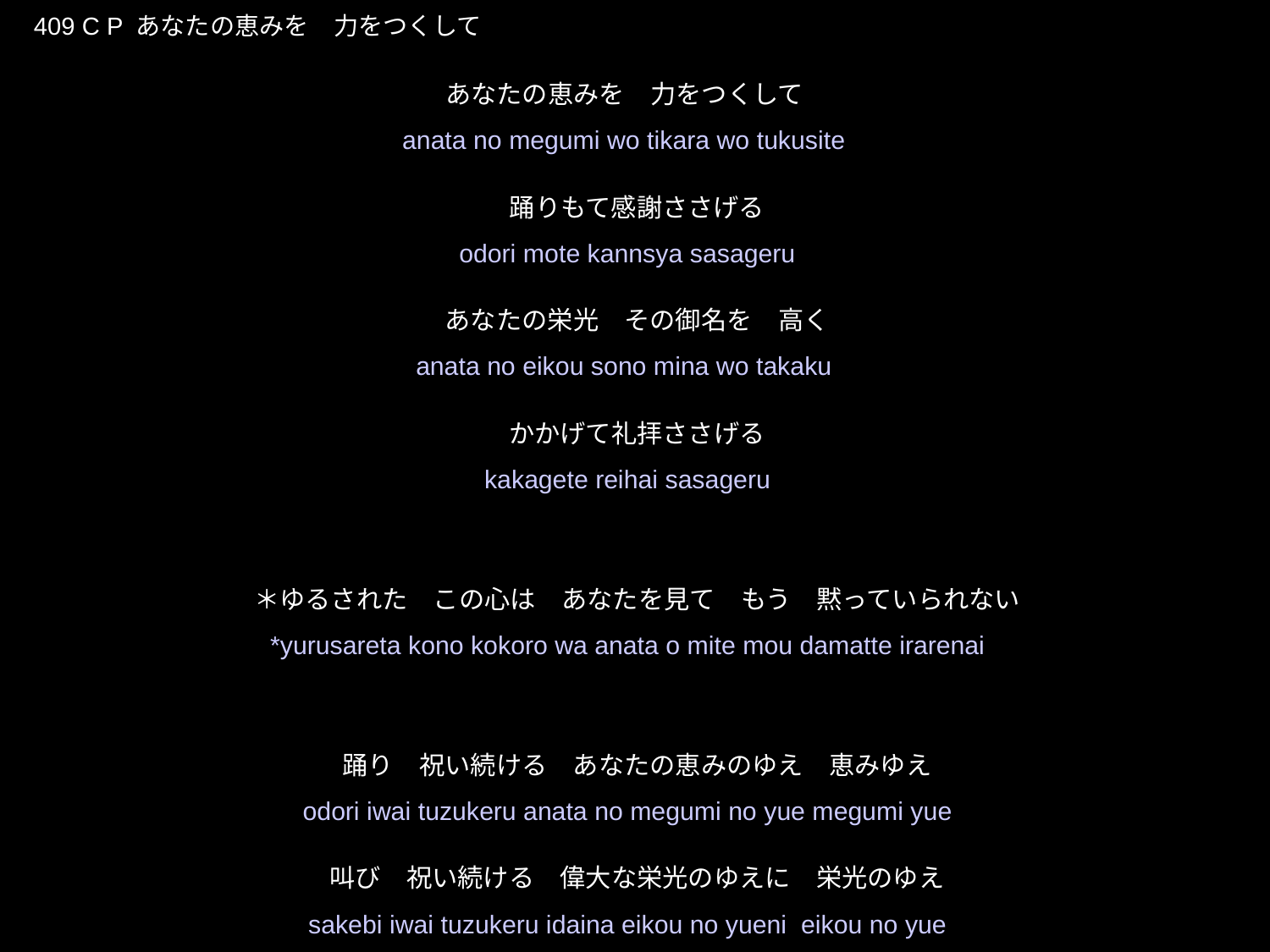

あなたのめぐみを
★P
409 C P あなたの恵みを　力をつくして
あなたの恵みを　力をつくして　
踊りもて感謝ささげる
あなたの栄光　その御名を　高く
かかげて礼拝ささげる
＊ゆるされた　この心は　あなたを見て　もう　黙っていられない
踊り　祝い続ける　あなたの恵みのゆえ　恵みゆえ
叫び　祝い続ける　偉大な栄光のゆえに　栄光のゆえ
★４
anata no megumi wo tikara wo tukusite
odori mote kannsya sasageru
anata no eikou sono mina wo takaku
kakagete reihai sasageru
*yurusareta kono kokoro wa anata o mite mou damatte irarenai
odori iwai tuzukeru anata no megumi no yue megumi yue
sakebi iwai tuzukeru idaina eikou no yueni  eikou no yue